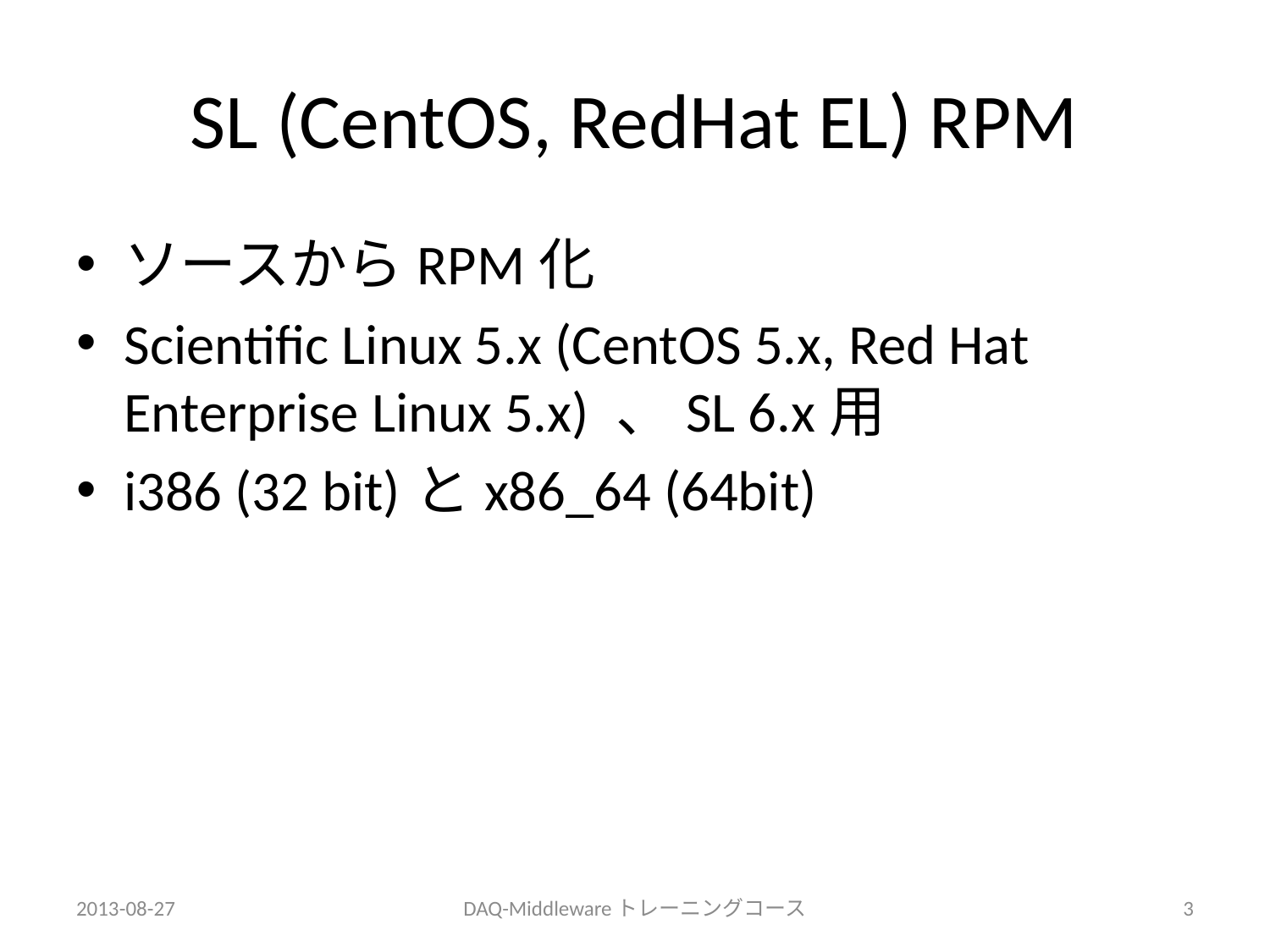

# SL (CentOS, RedHat EL) RPM
ソースからRPM化
Scientific Linux 5.x (CentOS 5.x, Red Hat Enterprise Linux 5.x) 、SL 6.x用
i386 (32 bit)とx86_64 (64bit)
2013-08-27
DAQ-Middlewareトレーニングコース
3